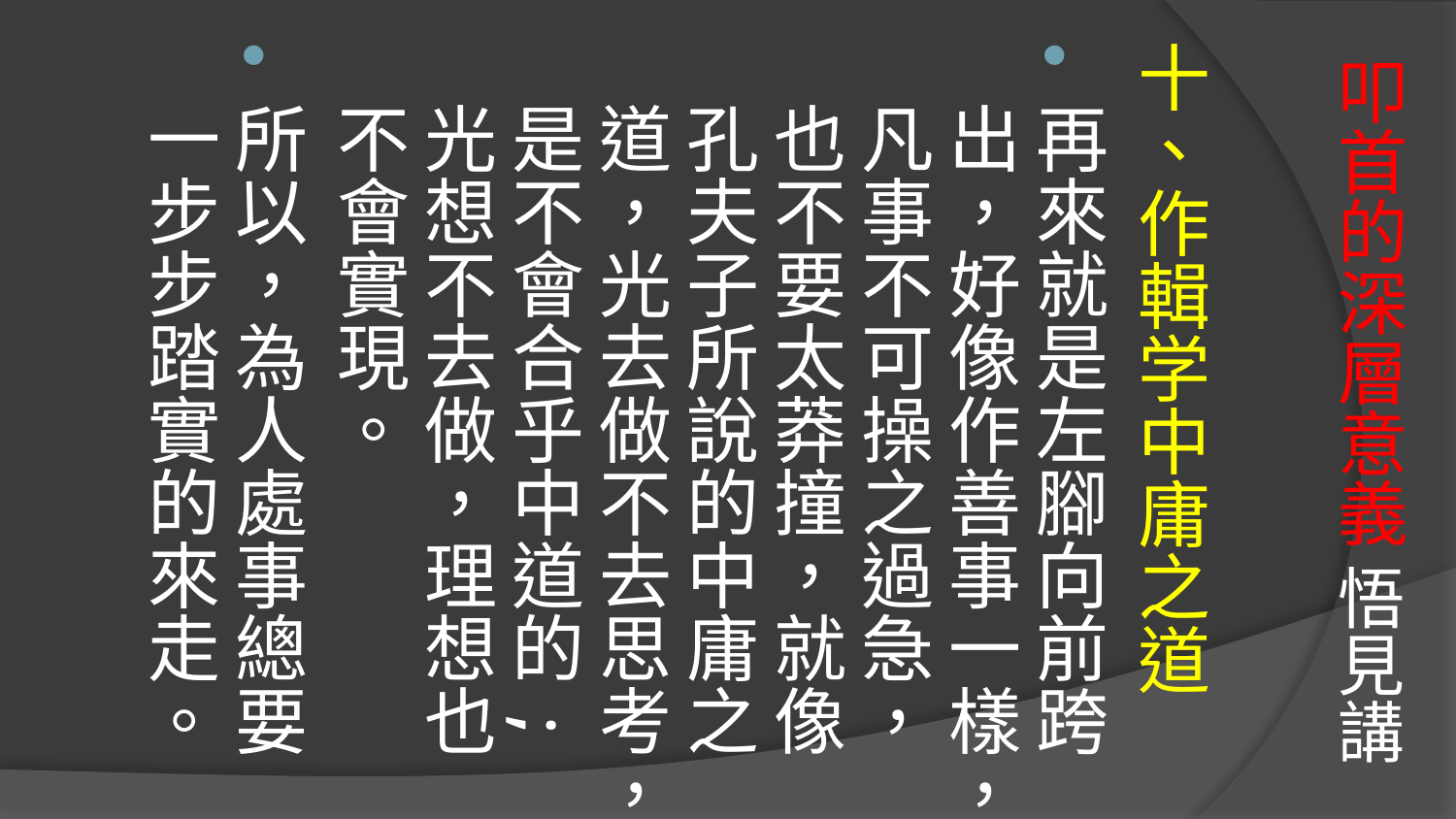

十、作輯学中庸之道
再來就是左腳向前跨出，好像作善事一樣，凡事不可操之過急，也不要太莽撞，就像孔夫子所說的中庸之道，光去做不去思考，是不會合乎中道的;光想不去做，理想也不會實現。
所以，為人處事總要一步步踏實的來走。

# 叩首的深層意義 悟見講